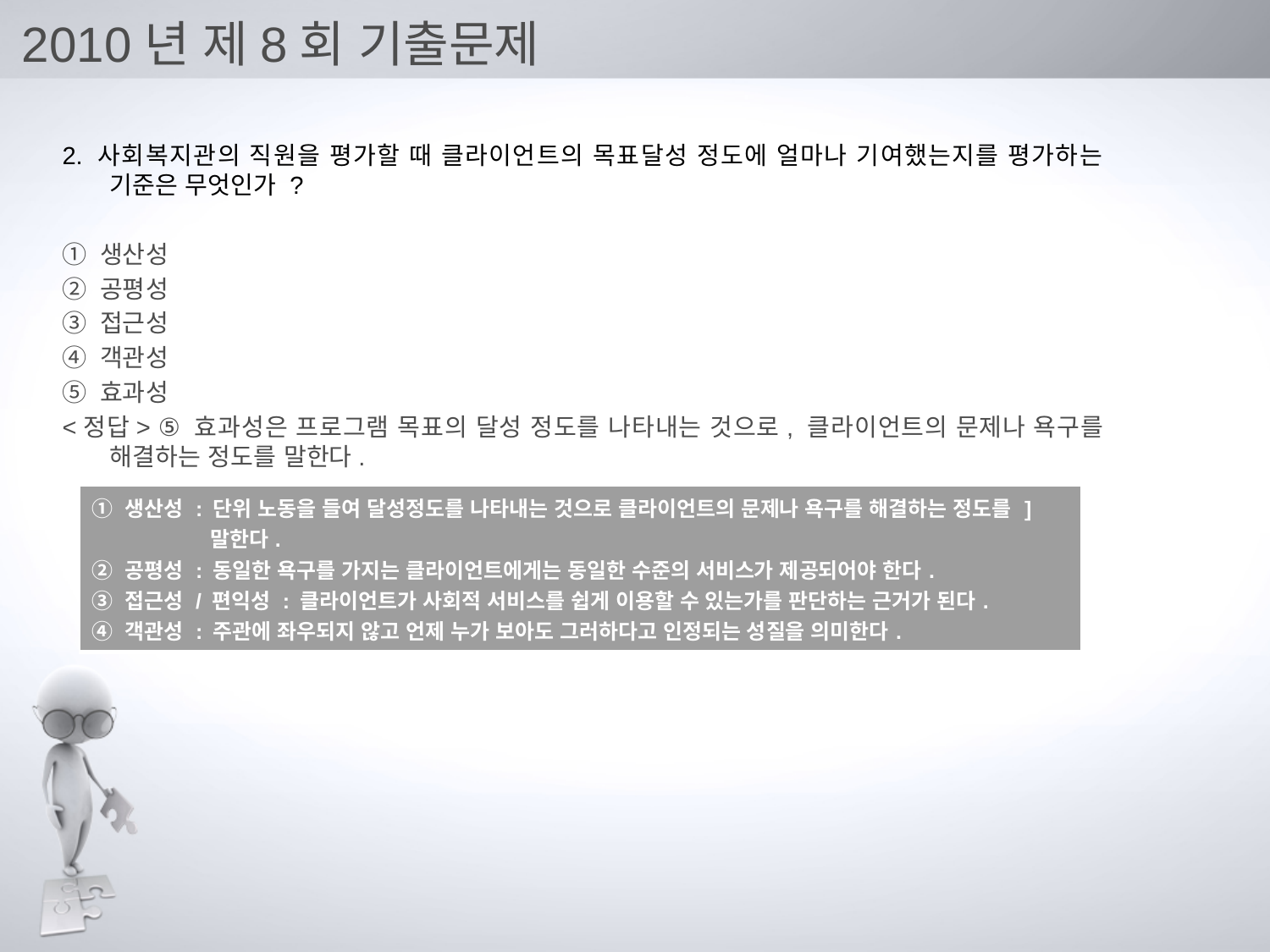

# 2010년 제8회 기출문제

2. 사회복지관의 직원을 평가할 때 클라이언트의 목표달성 정도에 얼마나 기여했는지를 평가하는 기준은 무엇인가 ?

① 생산성
② 공평성
③ 접근성
④ 객관성
⑤ 효과성
<정답> ⑤ 효과성은 프로그램 목표의 달성 정도를 나타내는 것으로, 클라이언트의 문제나 욕구를 해결하는 정도를 말한다.

| ① 생산성 : 단위 노동을 들여 달성정도를 나타내는 것으로 클라이언트의 문제나 욕구를 해결하는 정도를 ] 말한다. ② 공평성 : 동일한 욕구를 가지는 클라이언트에게는 동일한 수준의 서비스가 제공되어야 한다. ③ 접근성 / 편익성 : 클라이언트가 사회적 서비스를 쉽게 이용할 수 있는가를 판단하는 근거가 된다. ④ 객관성 : 주관에 좌우되지 않고 언제 누가 보아도 그러하다고 인정되는 성질을 의미한다. |
| --- |